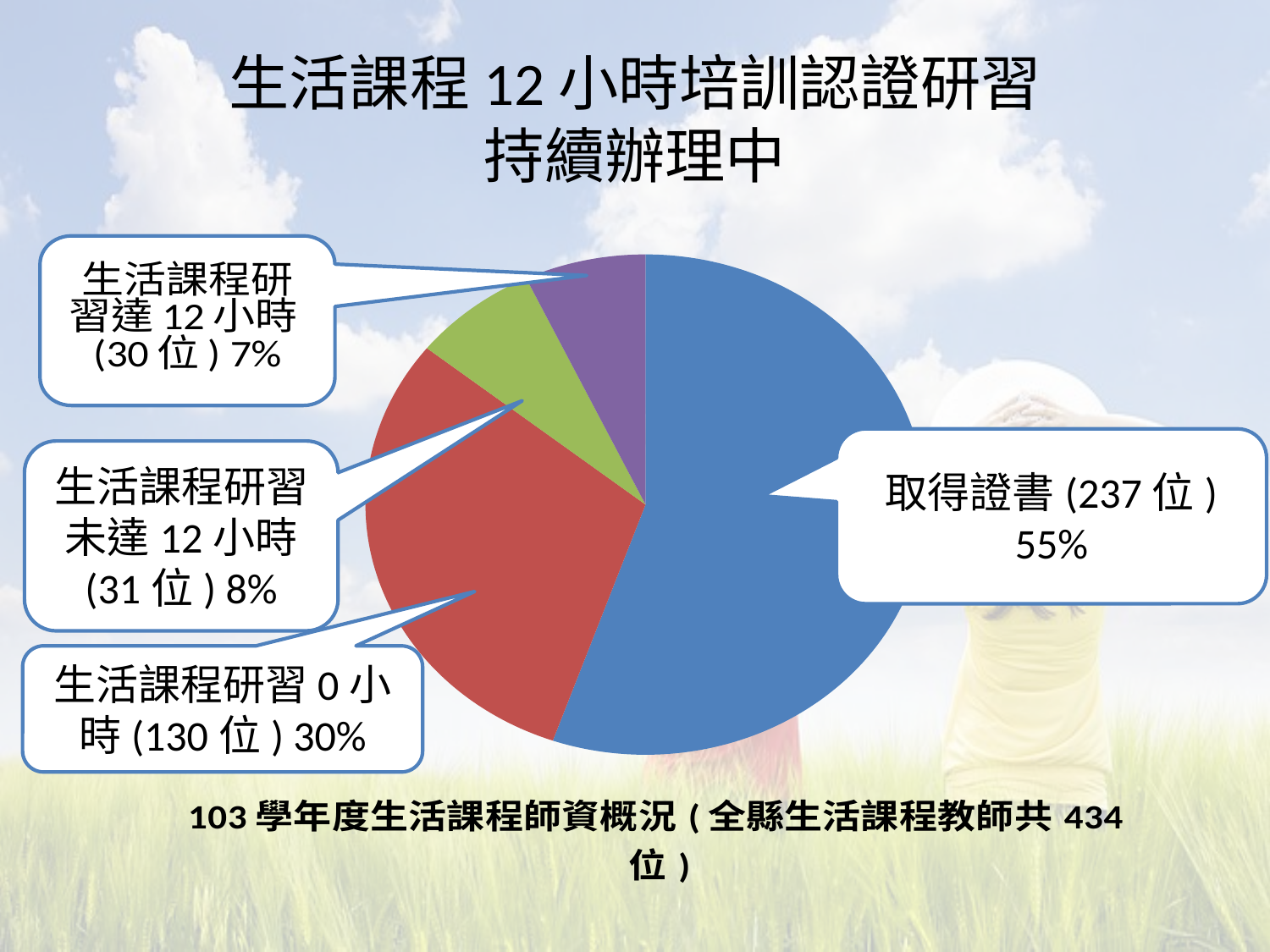

# 生活課程12小時培訓認證研習 持續辦理中

### Chart: 103學年度生活課程師資概況(全縣生活課程教師共434位)

| Category | 103學年度生活課程授課狀況 |
|---|---|
| 取得證書 | 237.0 |
| 生活課程研習時數0小時 | 130.0 |
| 生活課程研習時數未達12小時 | 31.0 |
| 未取得證書，生活課程研習時數達12小時以上 | 30.0 |
取得證書(237位) 55%
生活課程研習未達12小時
(31位) 8%
生活課程研習0小時(130位) 30%